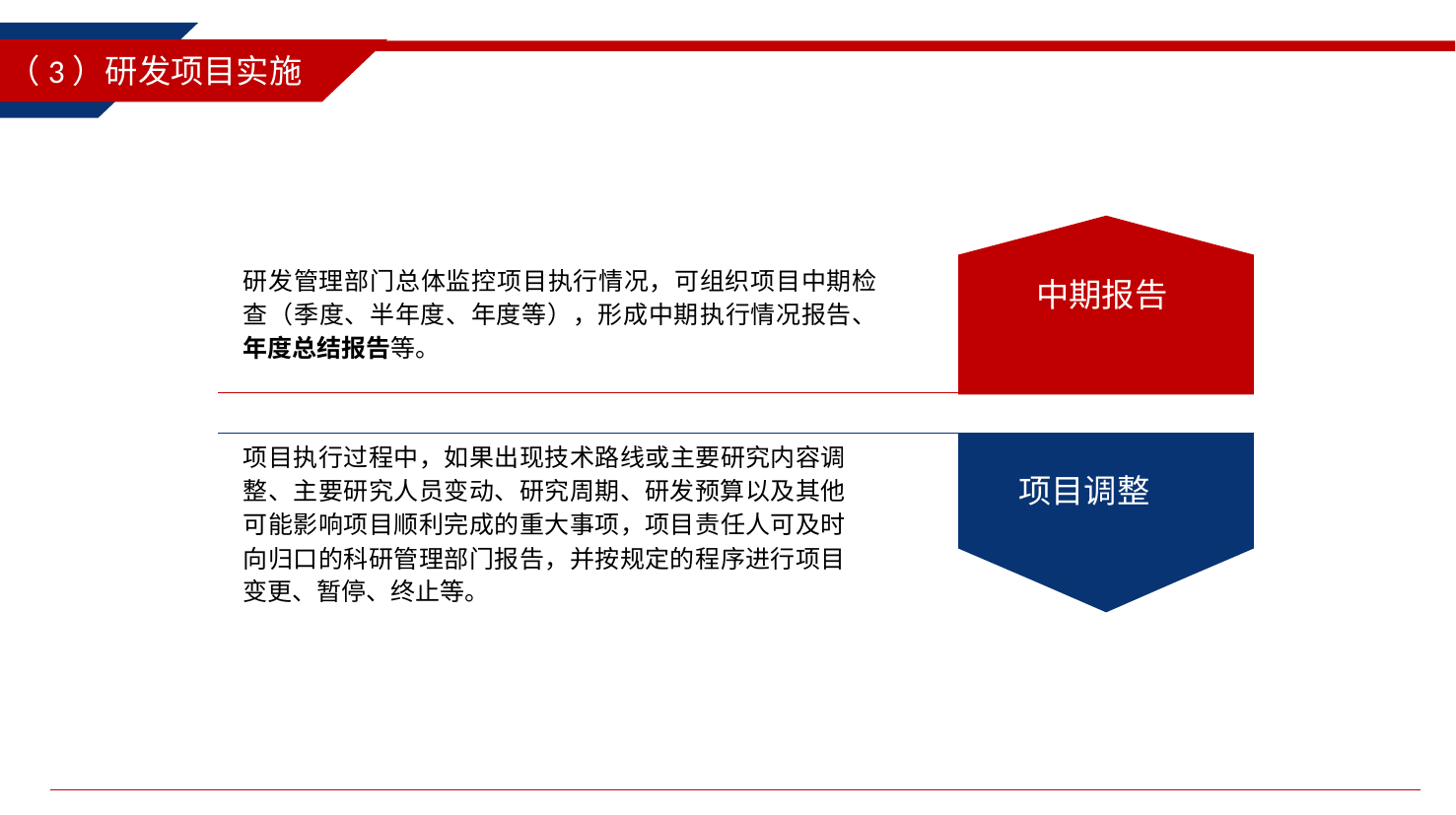

（3）研发项目实施

研发管理部门总体监控项目执行情况，可组织项目中期检查（季度、半年度、年度等），形成中期执行情况报告、年度总结报告等。
中期报告
项目执行过程中，如果出现技术路线或主要研究内容调整、主要研究人员变动、研究周期、研发预算以及其他可能影响项目顺利完成的重大事项，项目责任人可及时向归口的科研管理部门报告，并按规定的程序进行项目变更、暂停、终止等。

项目调整